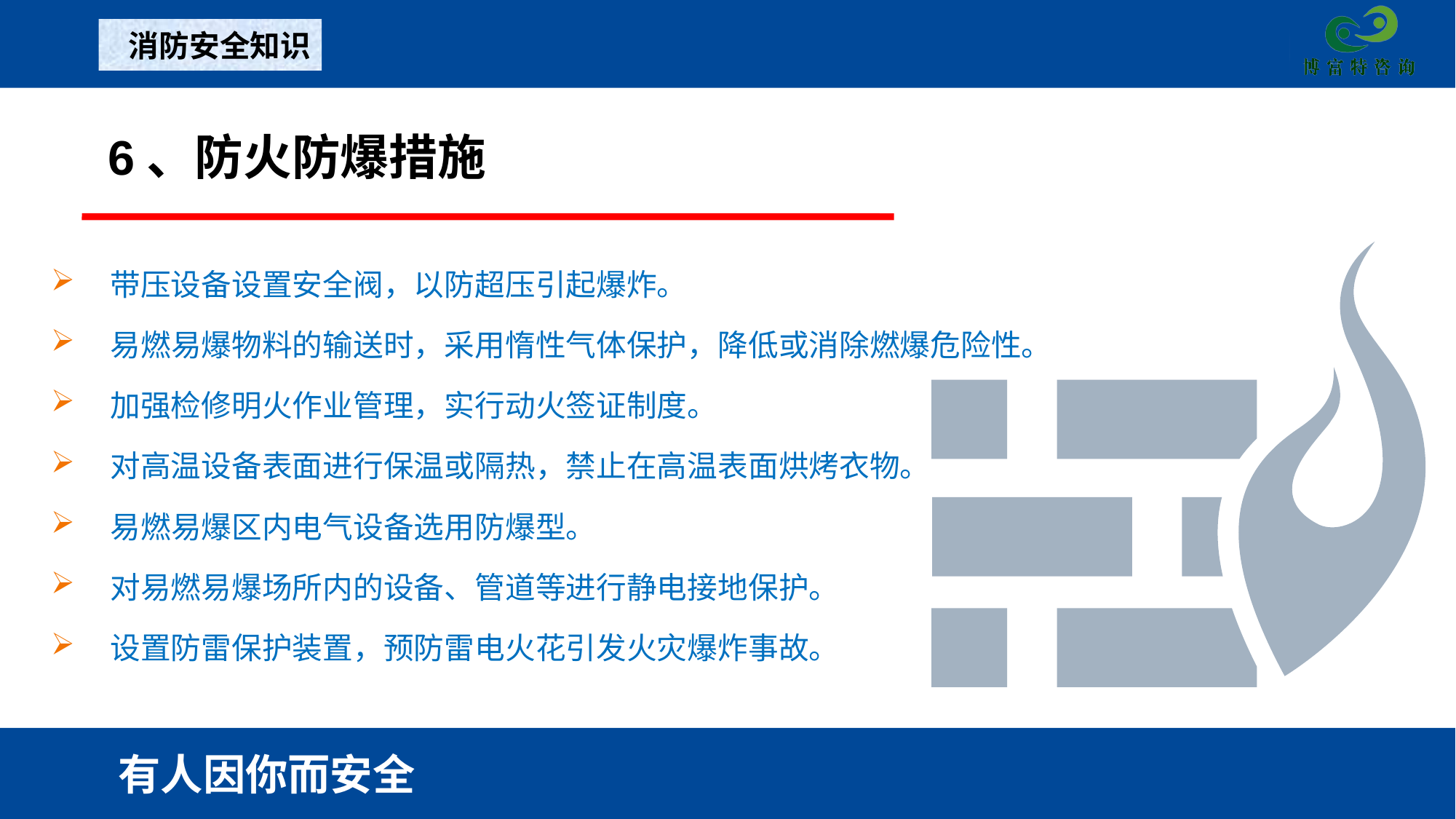

消防安全知识
6、防火防爆措施

带压设备设置安全阀，以防超压引起爆炸。
易燃易爆物料的输送时，采用惰性气体保护，降低或消除燃爆危险性。
加强检修明火作业管理，实行动火签证制度。
对高温设备表面进行保温或隔热，禁止在高温表面烘烤衣物。
易燃易爆区内电气设备选用防爆型。
对易燃易爆场所内的设备、管道等进行静电接地保护。
设置防雷保护装置，预防雷电火花引发火灾爆炸事故。